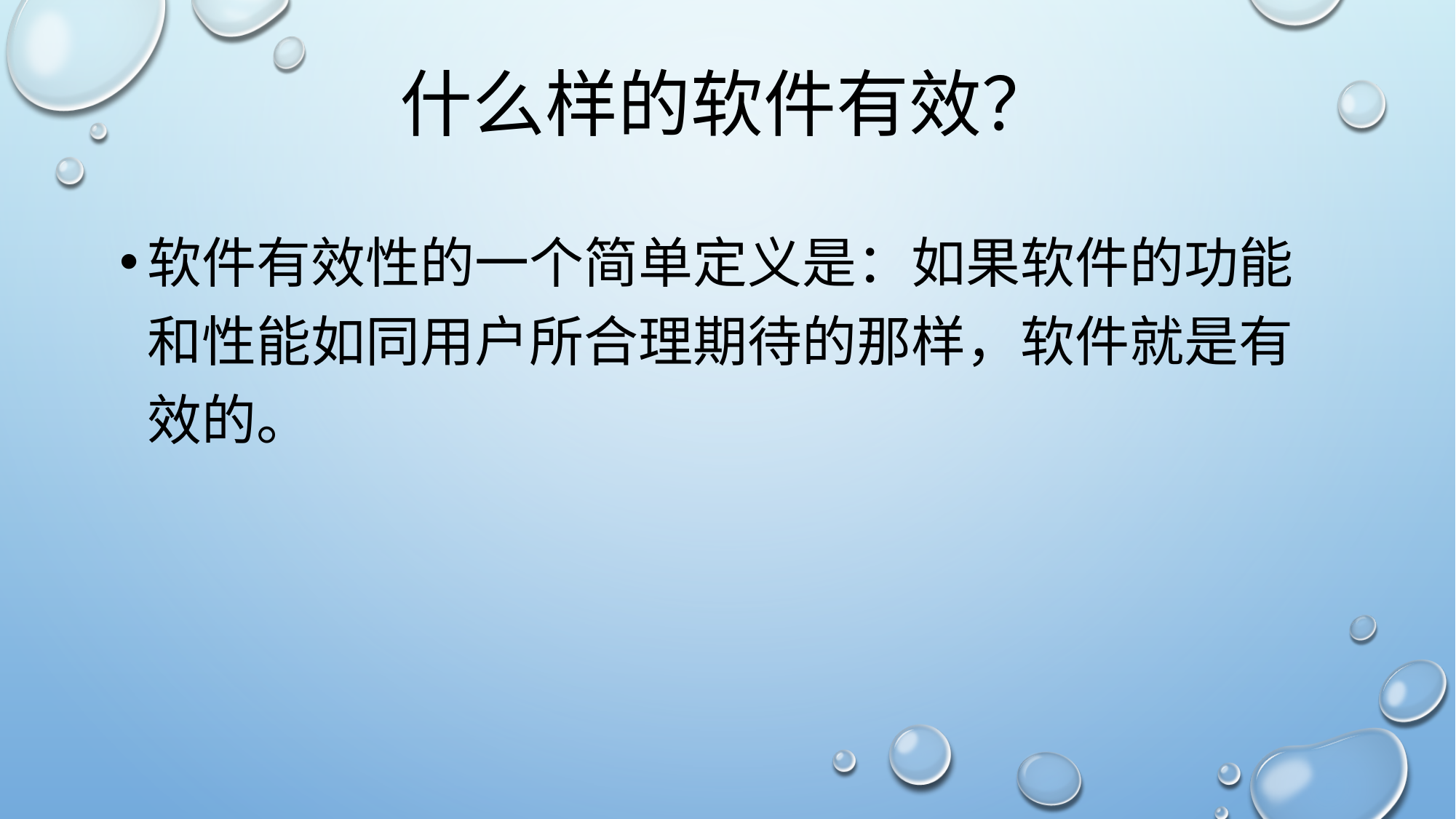

# 什么样的软件有效？
软件有效性的一个简单定义是：如果软件的功能和性能如同用户所合理期待的那样，软件就是有效的。